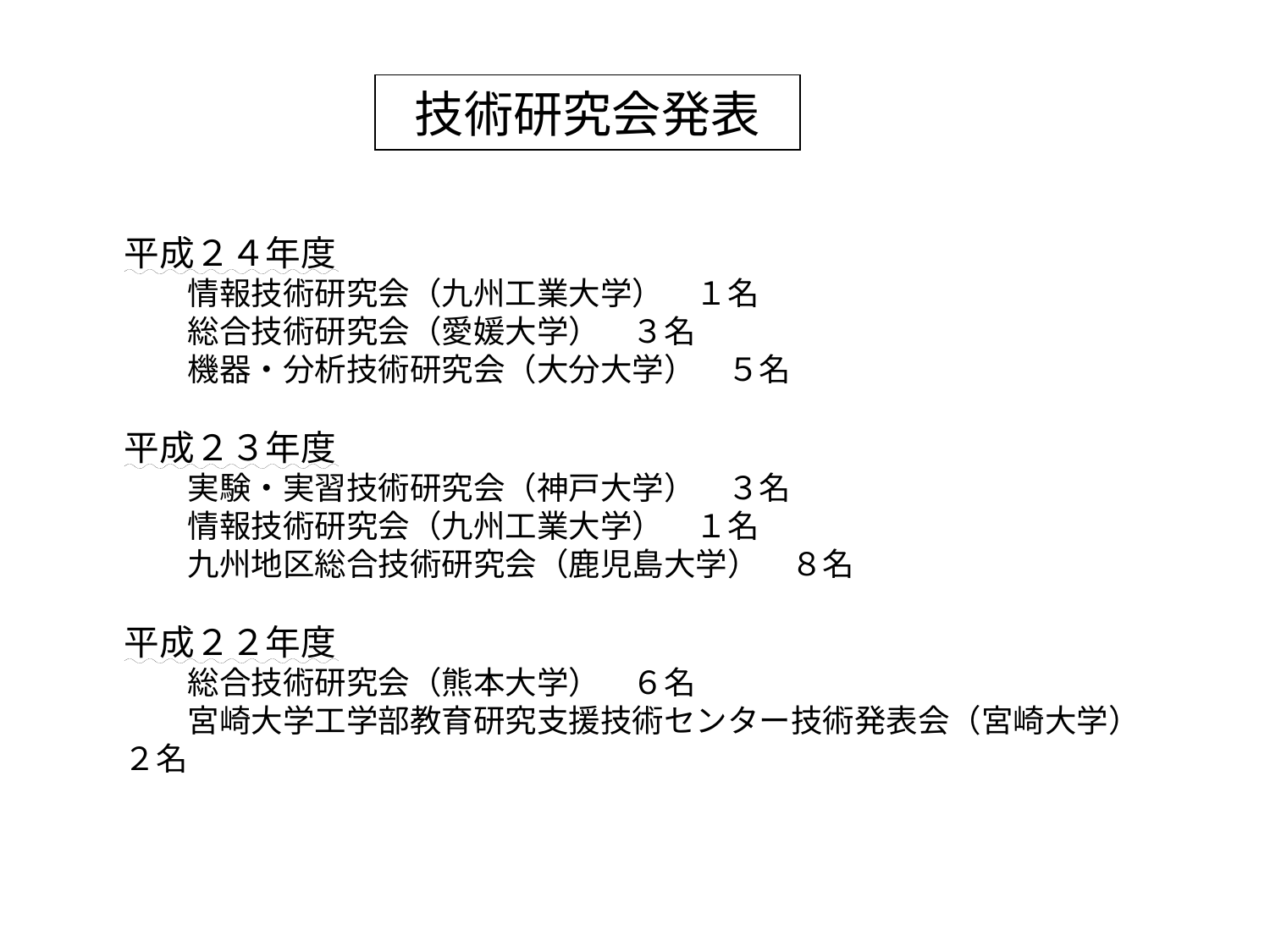

# 技術研究会発表
　平成２４年度
　　　情報技術研究会（九州工業大学）　１名
　　　総合技術研究会（愛媛大学）　３名
　　　機器・分析技術研究会（大分大学）　５名

　平成２３年度
　　　実験・実習技術研究会（神戸大学）　３名
　　　情報技術研究会（九州工業大学）　１名
　　　九州地区総合技術研究会（鹿児島大学）　８名

　平成２２年度
　　　総合技術研究会（熊本大学）　６名
　　　宮崎大学工学部教育研究支援技術センター技術発表会（宮崎大学）　２名